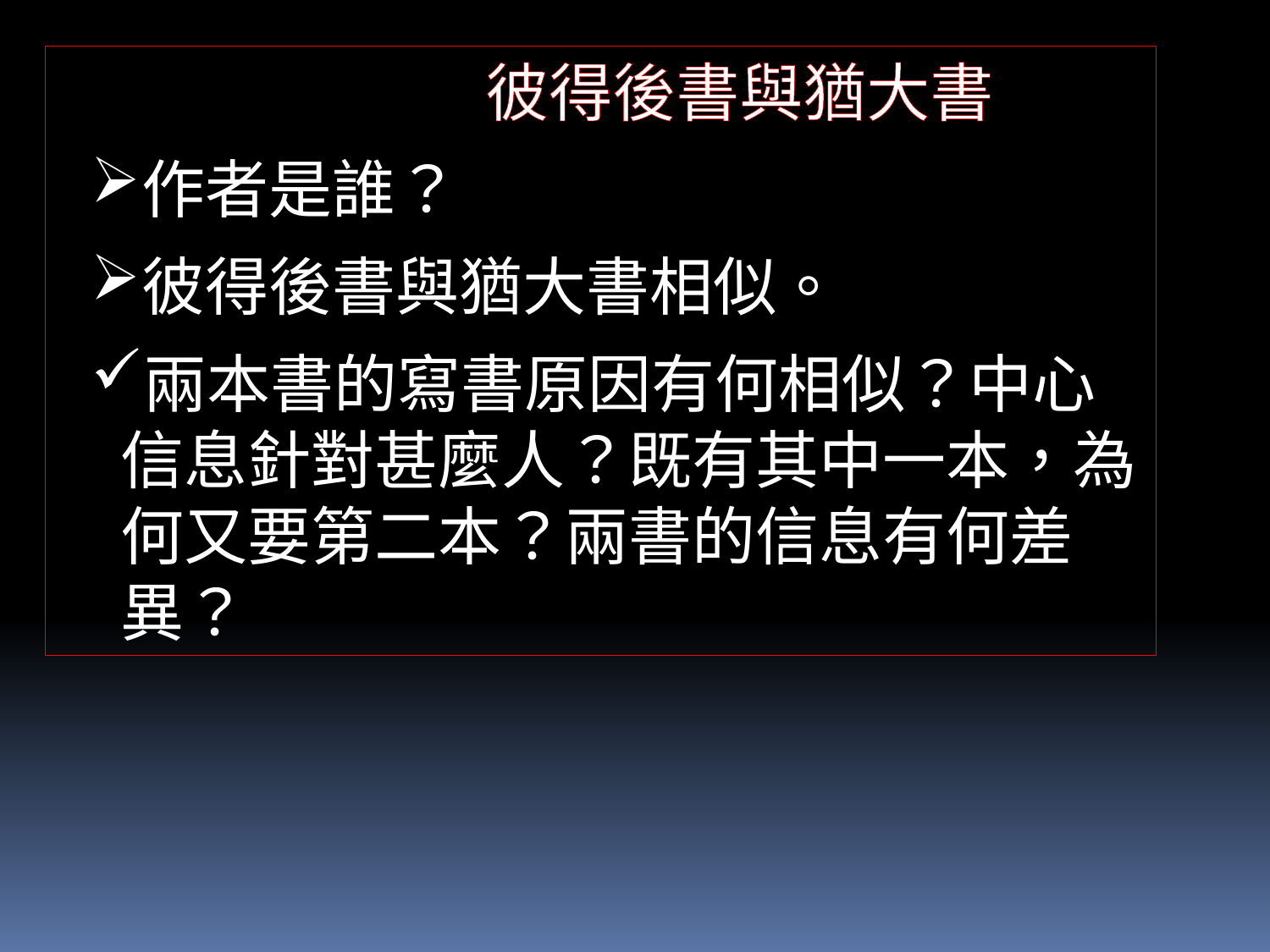

彼得後書與猶大書
作者是誰？
彼得後書與猶大書相似。
兩本書的寫書原因有何相似？中心信息針對甚麼人？既有其中一本，為何又要第二本？兩書的信息有何差異？